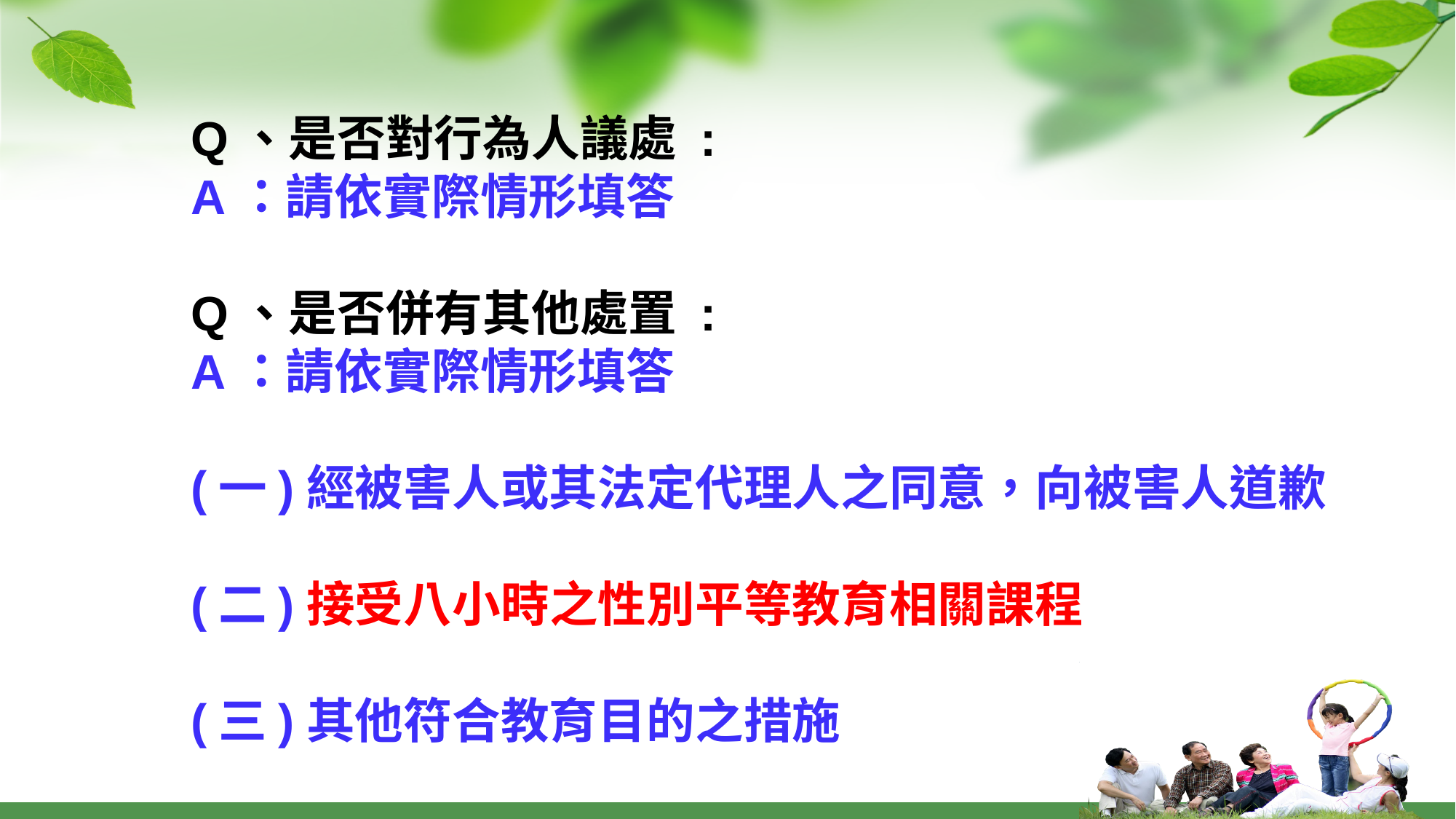

Q、是否對行為人議處 :
A：請依實際情形填答

Q、是否併有其他處置 :
A：請依實際情形填答

(一)經被害人或其法定代理人之同意，向被害人道歉

(二)接受八小時之性別平等教育相關課程

(三)其他符合教育目的之措施